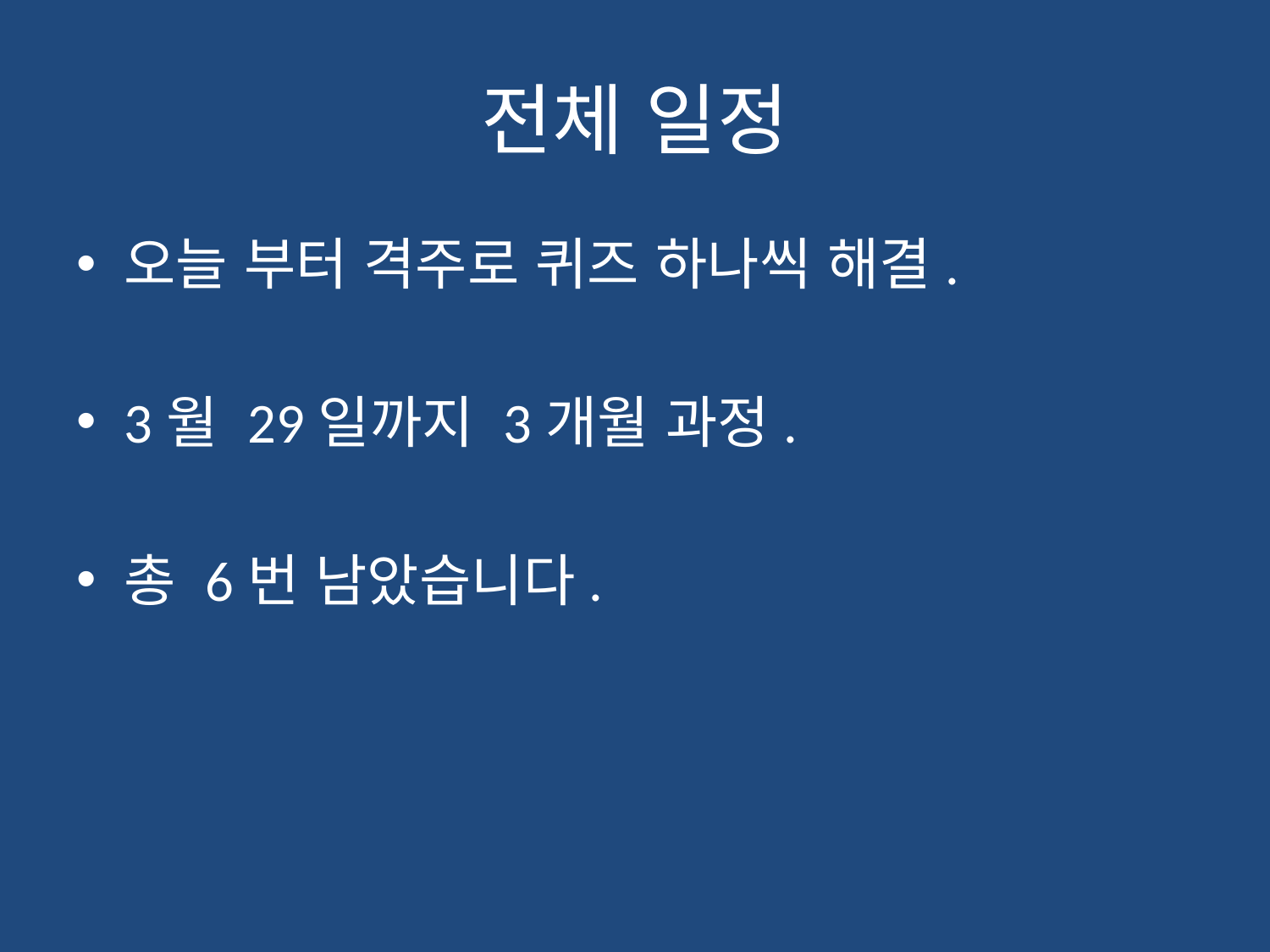

# 전체 일정
오늘 부터 격주로 퀴즈 하나씩 해결.

3월 29일까지 3개월 과정.

총 6번 남았습니다.